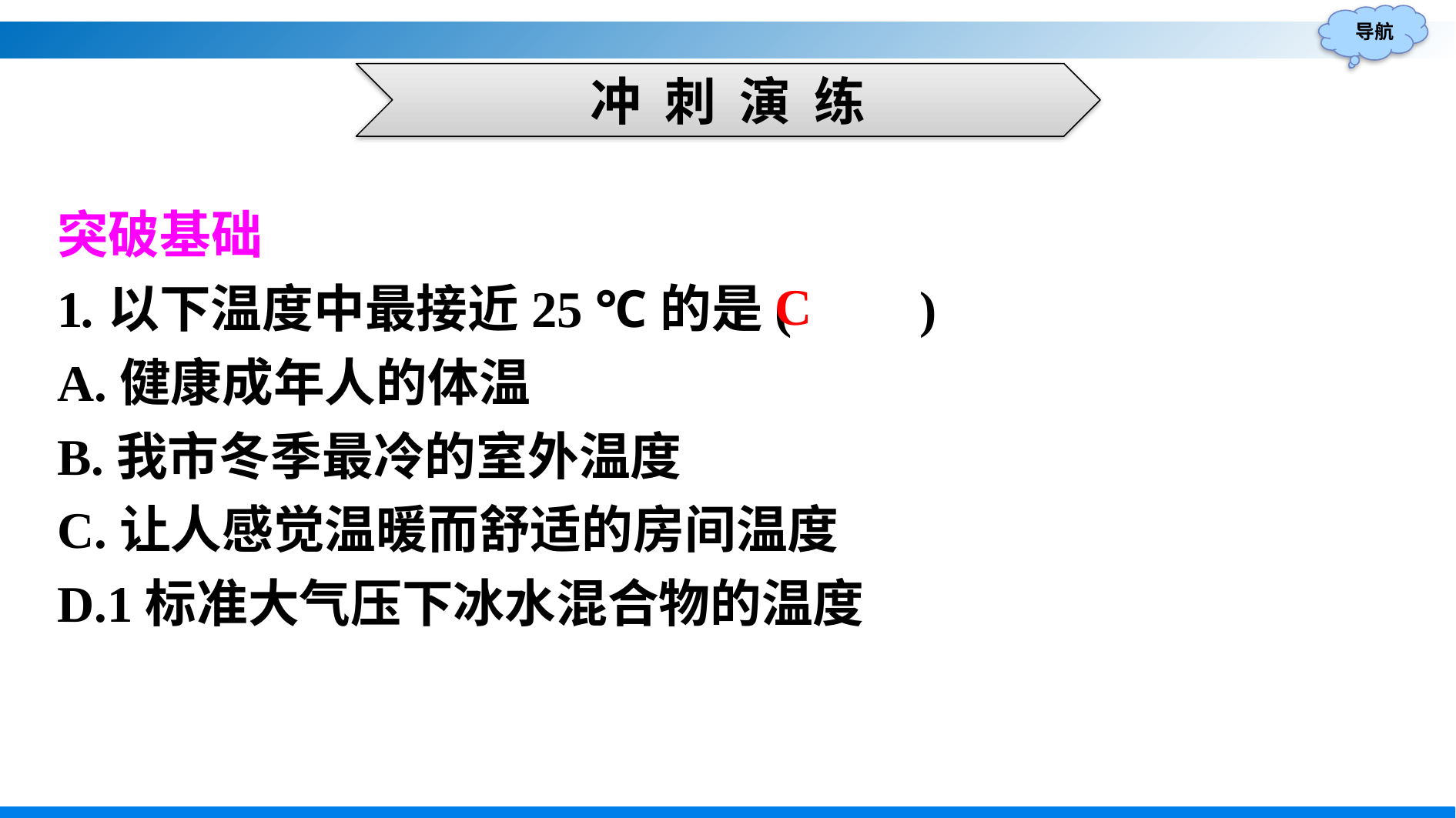

冲  刺  演  练
突破基础
1.以下温度中最接近25 ℃的是(　　)
A.健康成年人的体温
B.我市冬季最冷的室外温度
C.让人感觉温暖而舒适的房间温度
D.1标准大气压下冰水混合物的温度
C